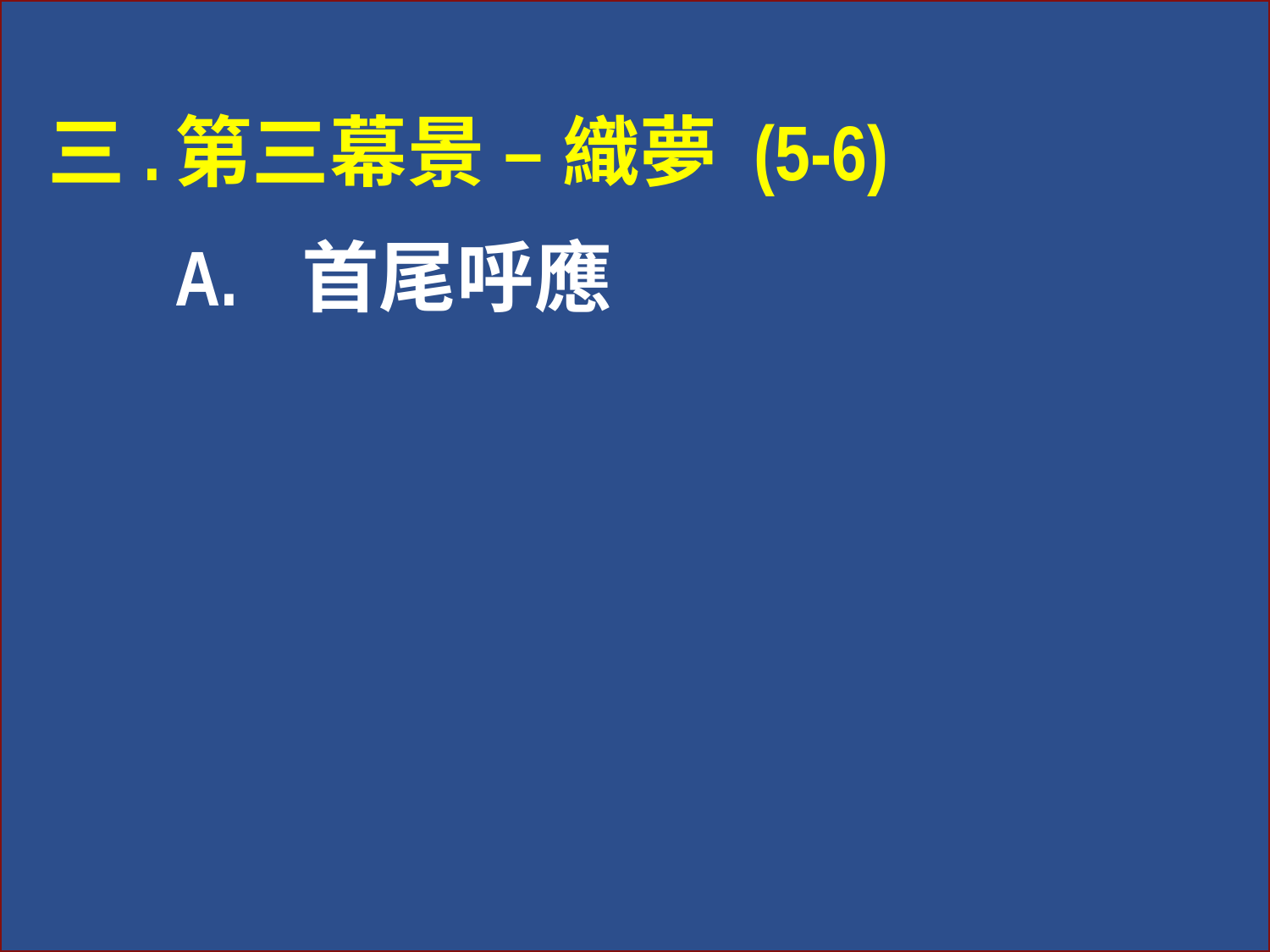

三.	第三幕景 – 織夢 (5-6)
	A.	首尾呼應